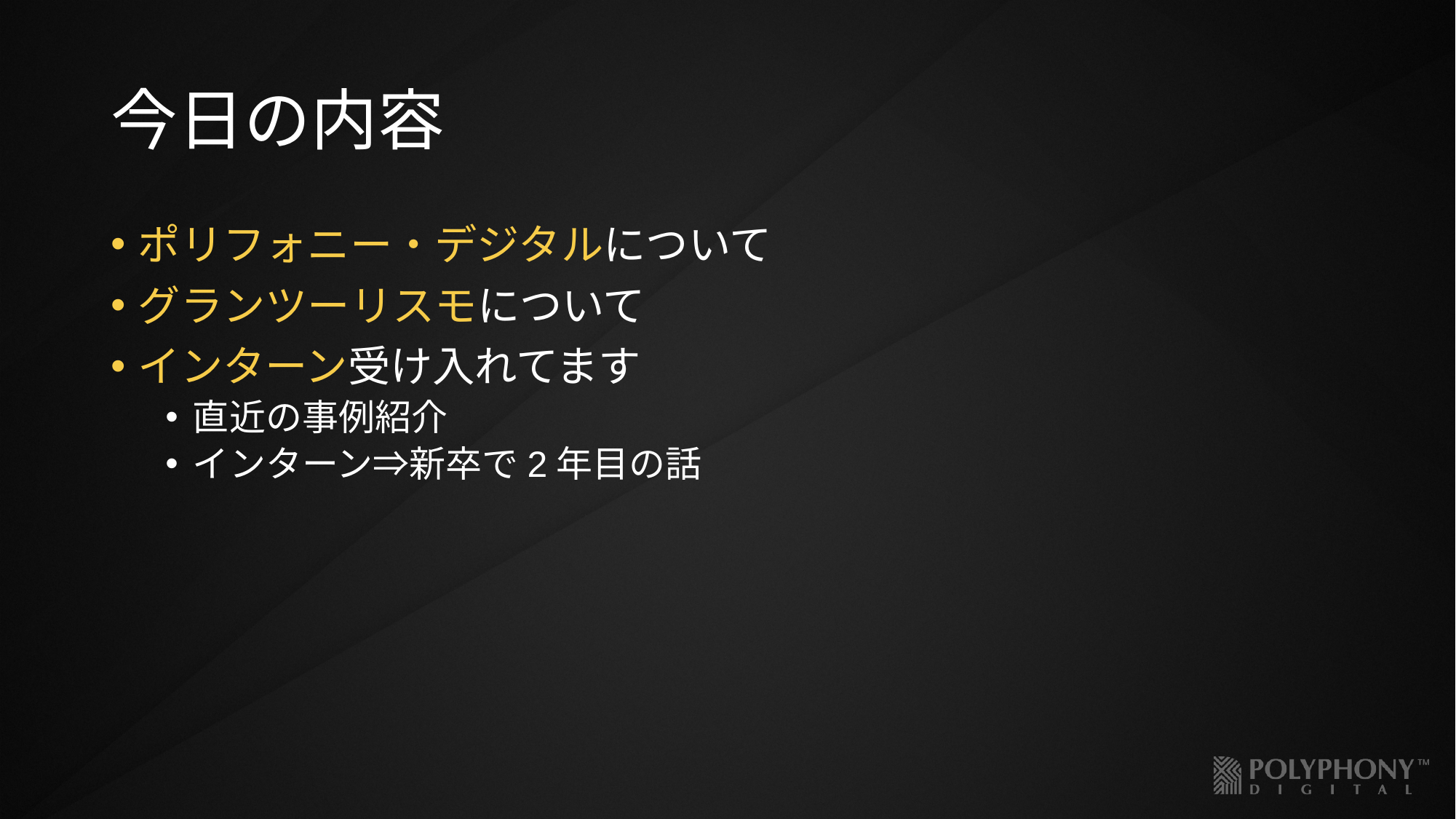

# 今日の内容
ポリフォニー・デジタルについて
グランツーリスモについて
インターン受け入れてます
直近の事例紹介
インターン⇒新卒で2年目の話